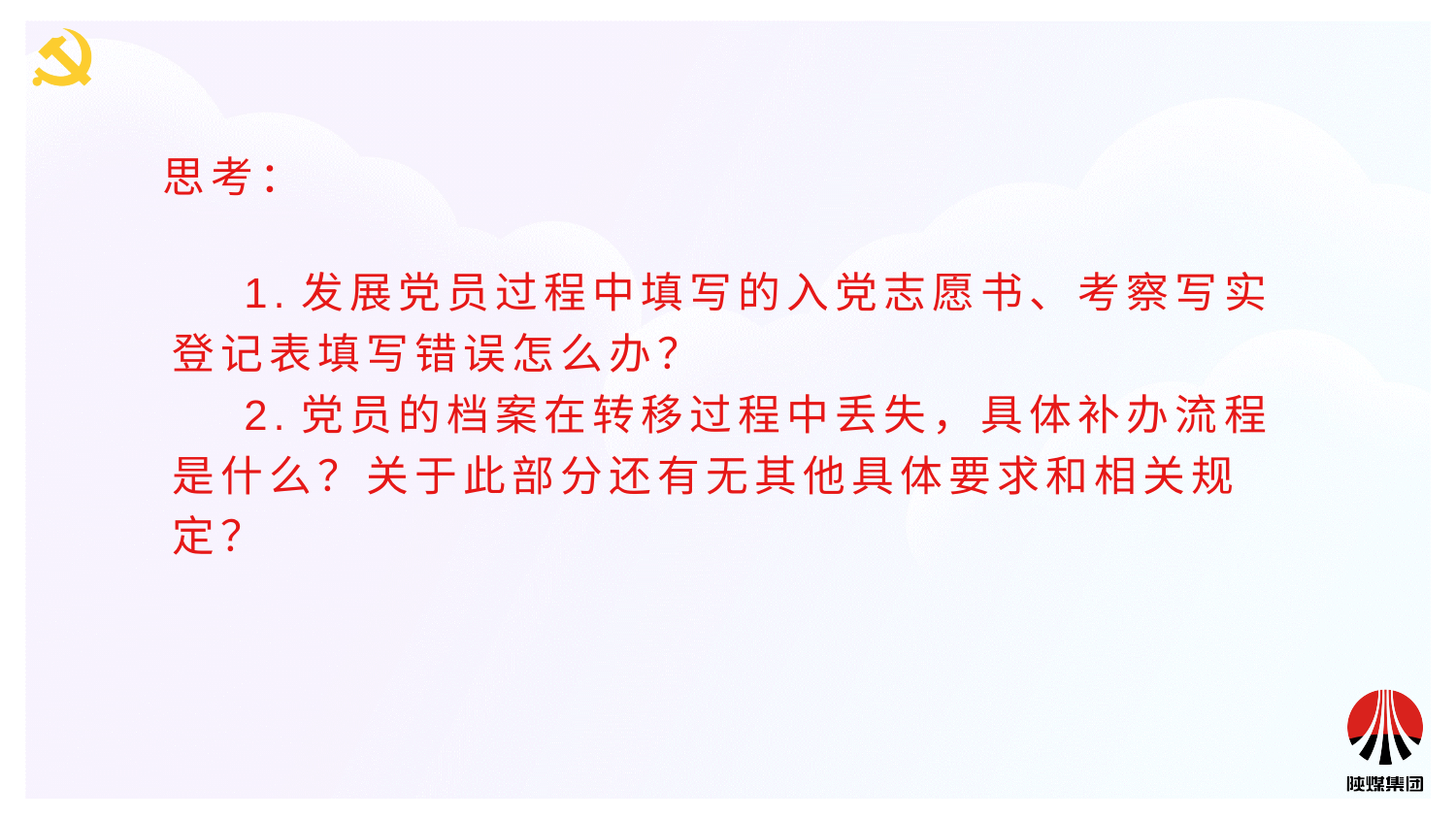

思考：
    1.发展党员过程中填写的入党志愿书、考察写实登记表填写错误怎么办？
    2.党员的档案在转移过程中丢失，具体补办流程是什么？关于此部分还有无其他具体要求和相关规定？